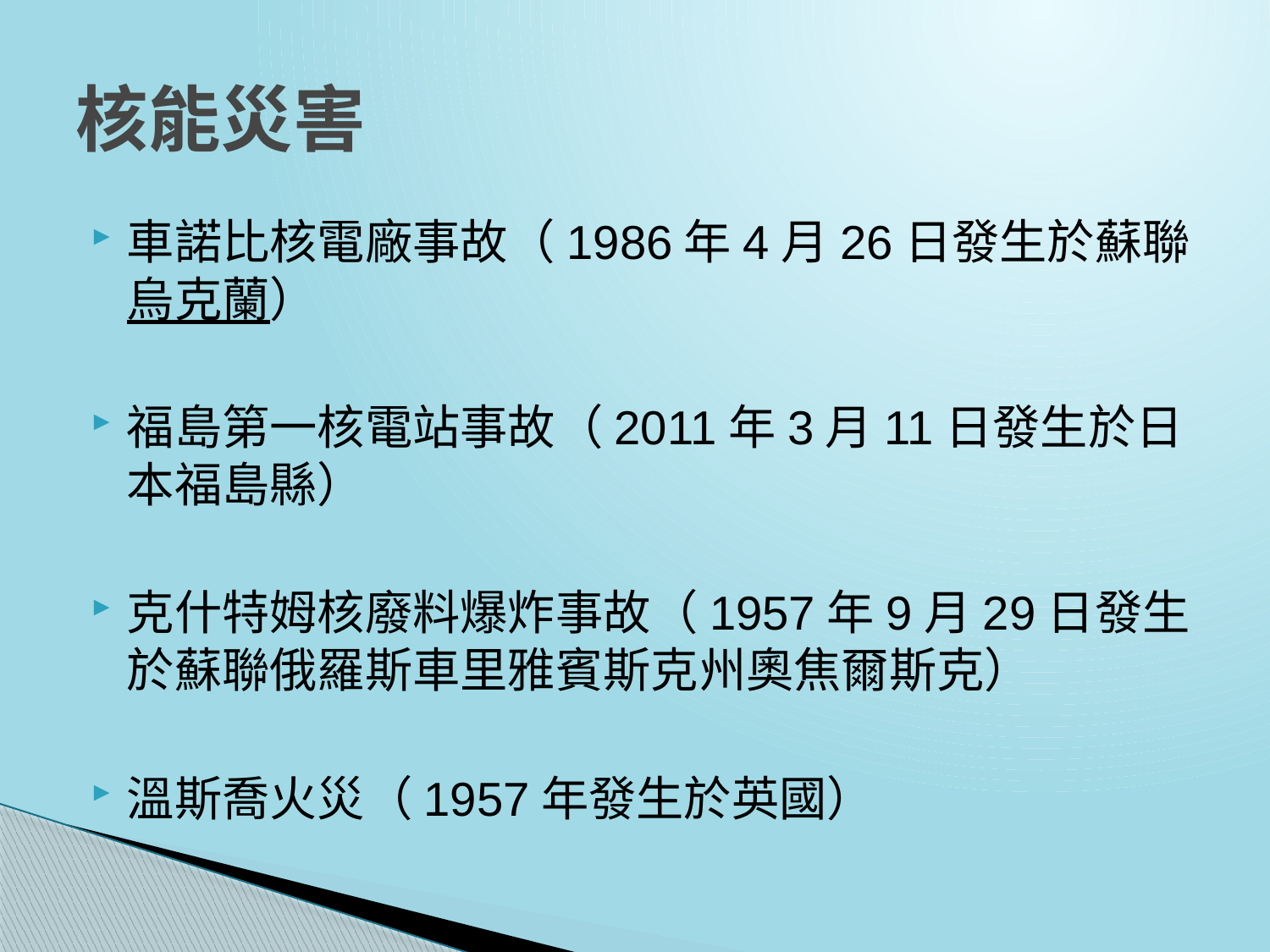

# 核能災害
車諾比核電廠事故（1986年4月26日發生於蘇聯烏克蘭）

福島第一核電站事故（2011年3月11日發生於日本福島縣）

克什特姆核廢料爆炸事故（1957年9月29日發生於蘇聯俄羅斯車里雅賓斯克州奧焦爾斯克）

溫斯喬火災（1957年發生於英國）